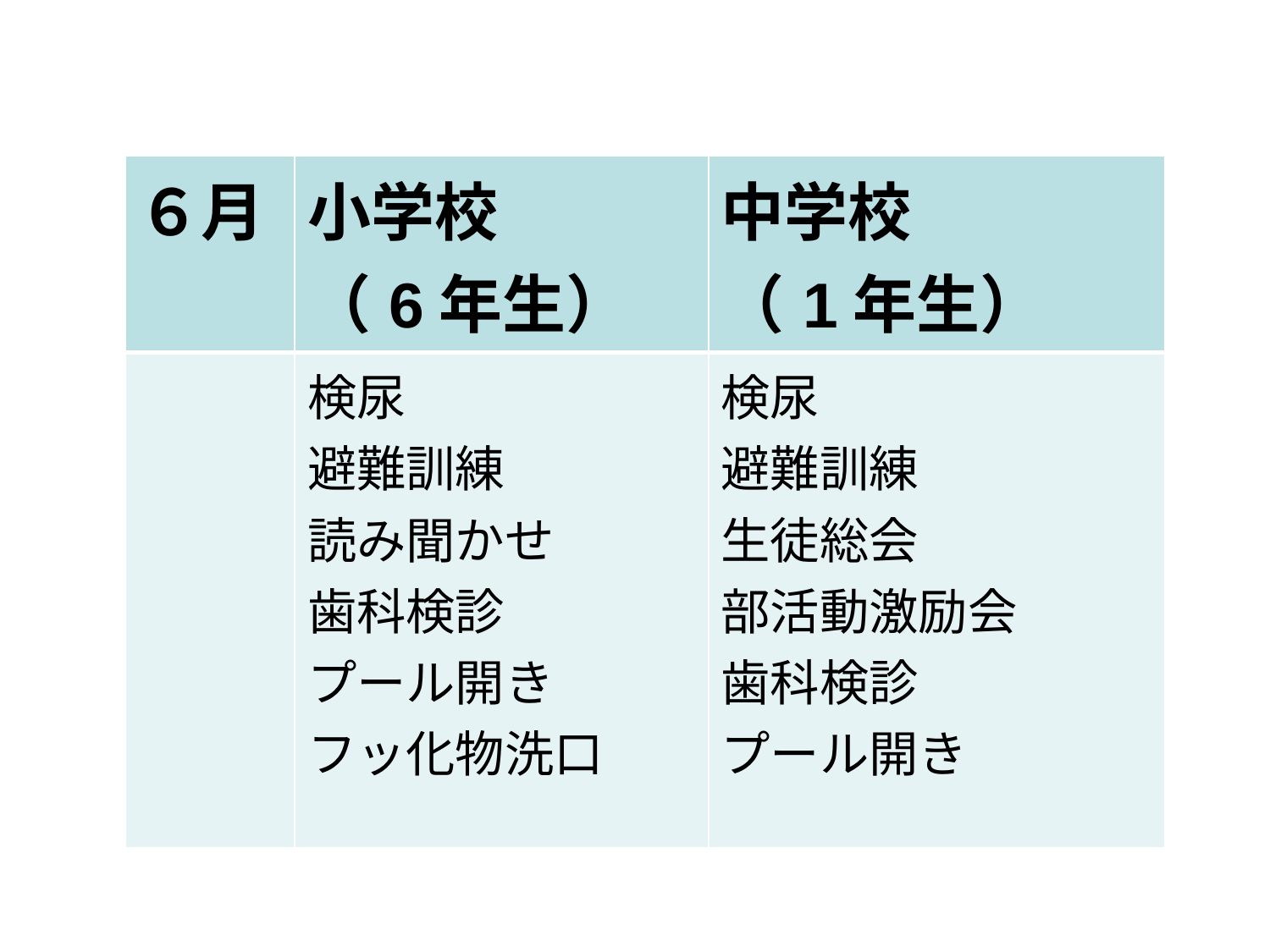

| ６月 | 小学校 （6年生） | 中学校 （1年生） |
| --- | --- | --- |
|  | 検尿 避難訓練 読み聞かせ 歯科検診 プール開き フッ化物洗口 | 検尿 避難訓練 生徒総会 部活動激励会 歯科検診 プール開き |